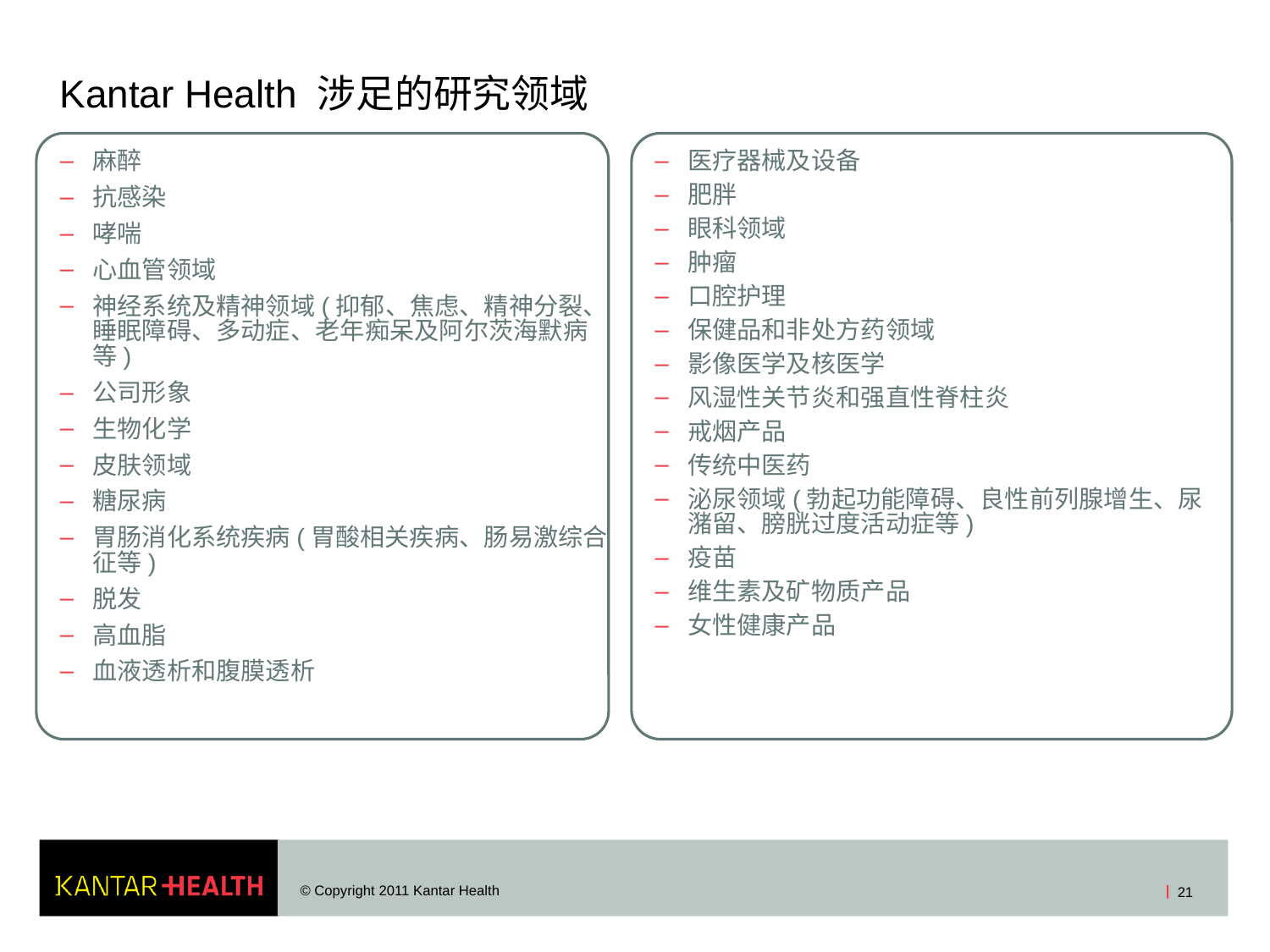

# Kantar Health 涉足的研究领域

麻醉
抗感染
哮喘
心血管领域
神经系统及精神领域(抑郁、焦虑、精神分裂、睡眠障碍、多动症、老年痴呆及阿尔茨海默病等)
公司形象
生物化学
皮肤领域
糖尿病
胃肠消化系统疾病(胃酸相关疾病、肠易激综合征等)
脱发
高血脂
血液透析和腹膜透析
医疗器械及设备
肥胖
眼科领域
肿瘤
口腔护理
保健品和非处方药领域
影像医学及核医学
风湿性关节炎和强直性脊柱炎
戒烟产品
传统中医药
泌尿领域(勃起功能障碍、良性前列腺增生、尿潴留、膀胱过度活动症等)
疫苗
维生素及矿物质产品
女性健康产品
© Copyright 2011 Kantar Health
21